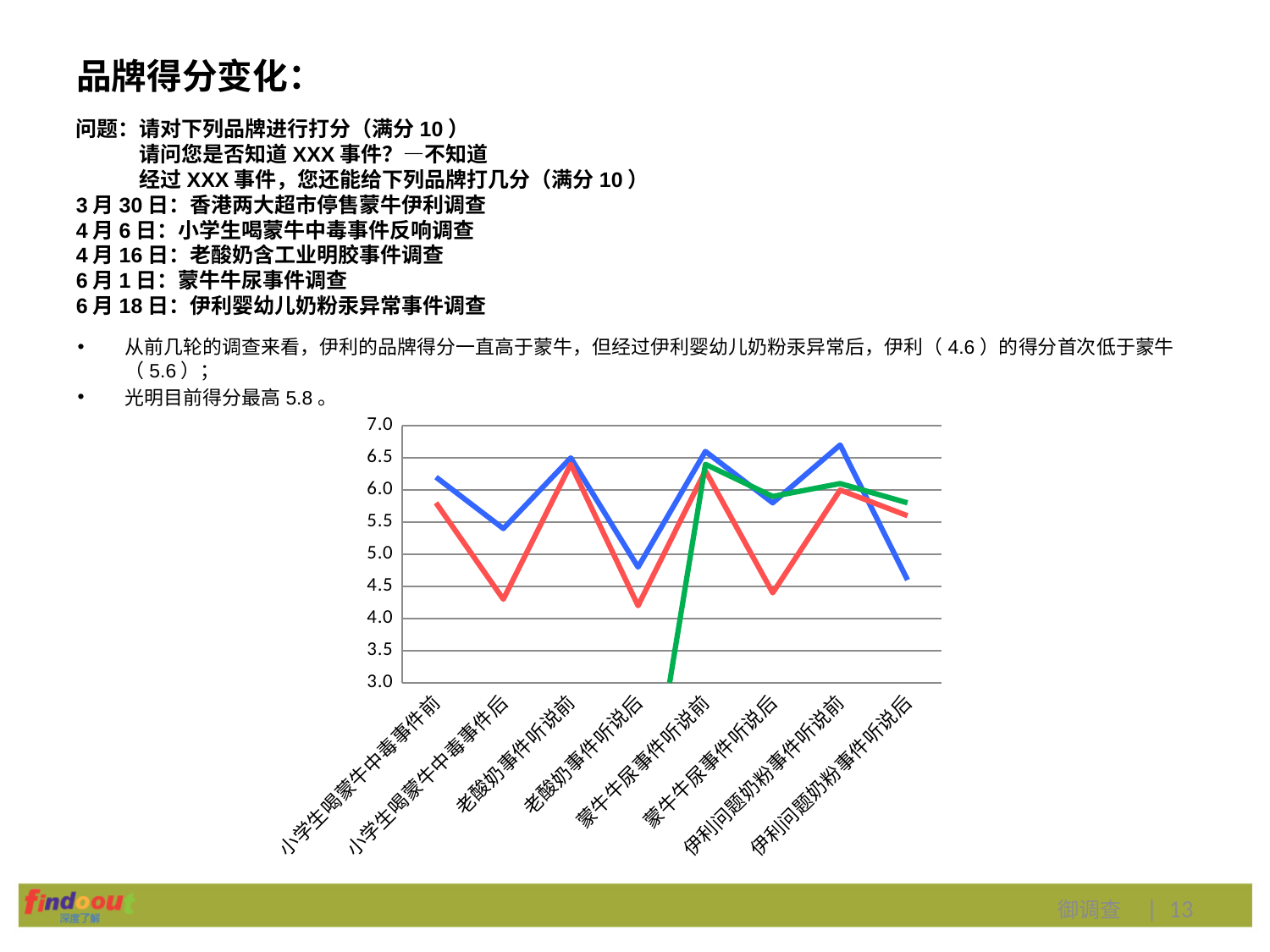

# 品牌得分变化：
问题：请对下列品牌进行打分（满分10）
            请问您是否知道XXX事件？—不知道
            经过XXX事件，您还能给下列品牌打几分（满分10）
3月30日：香港两大超市停售蒙牛伊利调查
4月6日：小学生喝蒙牛中毒事件反响调查
4月16日：老酸奶含工业明胶事件调查
6月1日：蒙牛牛尿事件调查
6月18日：伊利婴幼儿奶粉汞异常事件调查
从前几轮的调查来看，伊利的品牌得分一直高于蒙牛，但经过伊利婴幼儿奶粉汞异常后，伊利（4.6）的得分首次低于蒙牛（5.6）；
光明目前得分最高5.8。

### Chart

| Category | 伊利 | 蒙牛 | 光明 |
|---|---|---|---|
| 小学生喝蒙牛中毒事件前 | 6.2 | 5.8 | 0.0 |
| 小学生喝蒙牛中毒事件后 | 5.4 | 4.3 | 0.0 |
| 老酸奶事件听说前 | 6.5 | 6.4 | 0.0 |
| 老酸奶事件听说后 | 4.8 | 4.2 | 0.0 |
| 蒙牛牛尿事件听说前 | 6.6 | 6.3 | 6.4 |
| 蒙牛牛尿事件听说后 | 5.8 | 4.4 | 5.9 |
| 伊利问题奶粉事件听说前 | 6.7 | 6.0 | 6.1 |
| 伊利问题奶粉事件听说后 | 4.6 | 5.6 | 5.8 |
御调查   |  13